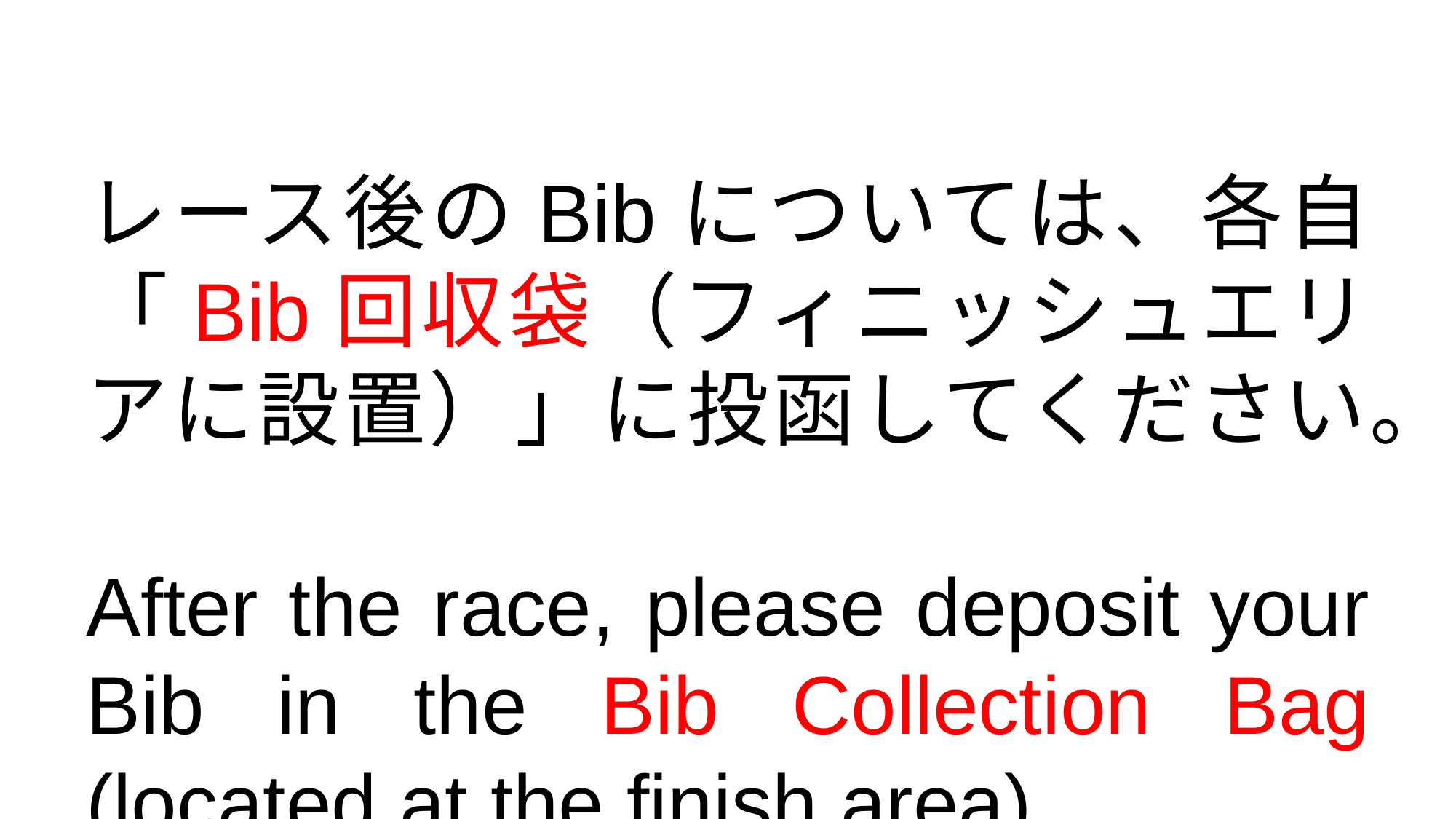

レース後のBibについては、各自「Bib回収袋（フィニッシュエリアに設置）」に投函してください。
After the race, please deposit your Bib in the Bib Collection Bag (located at the finish area).